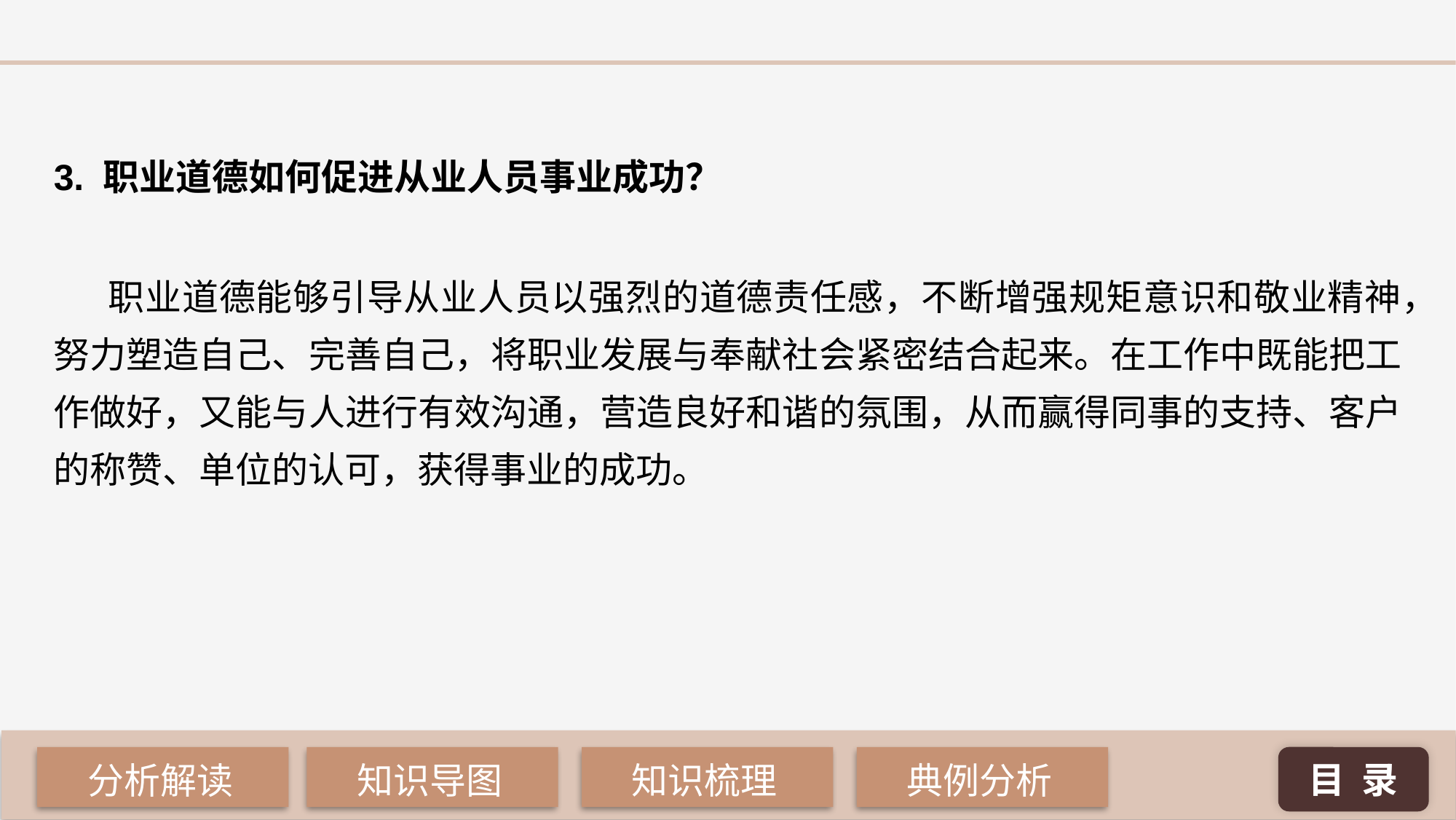

3. 职业道德如何促进从业人员事业成功？
职业道德能够引导从业人员以强烈的道德责任感，不断增强规矩意识和敬业精神，努力塑造自己、完善自己，将职业发展与奉献社会紧密结合起来。在工作中既能把工作做好，又能与人进行有效沟通，营造良好和谐的氛围，从而赢得同事的支持、客户的称赞、单位的认可，获得事业的成功。